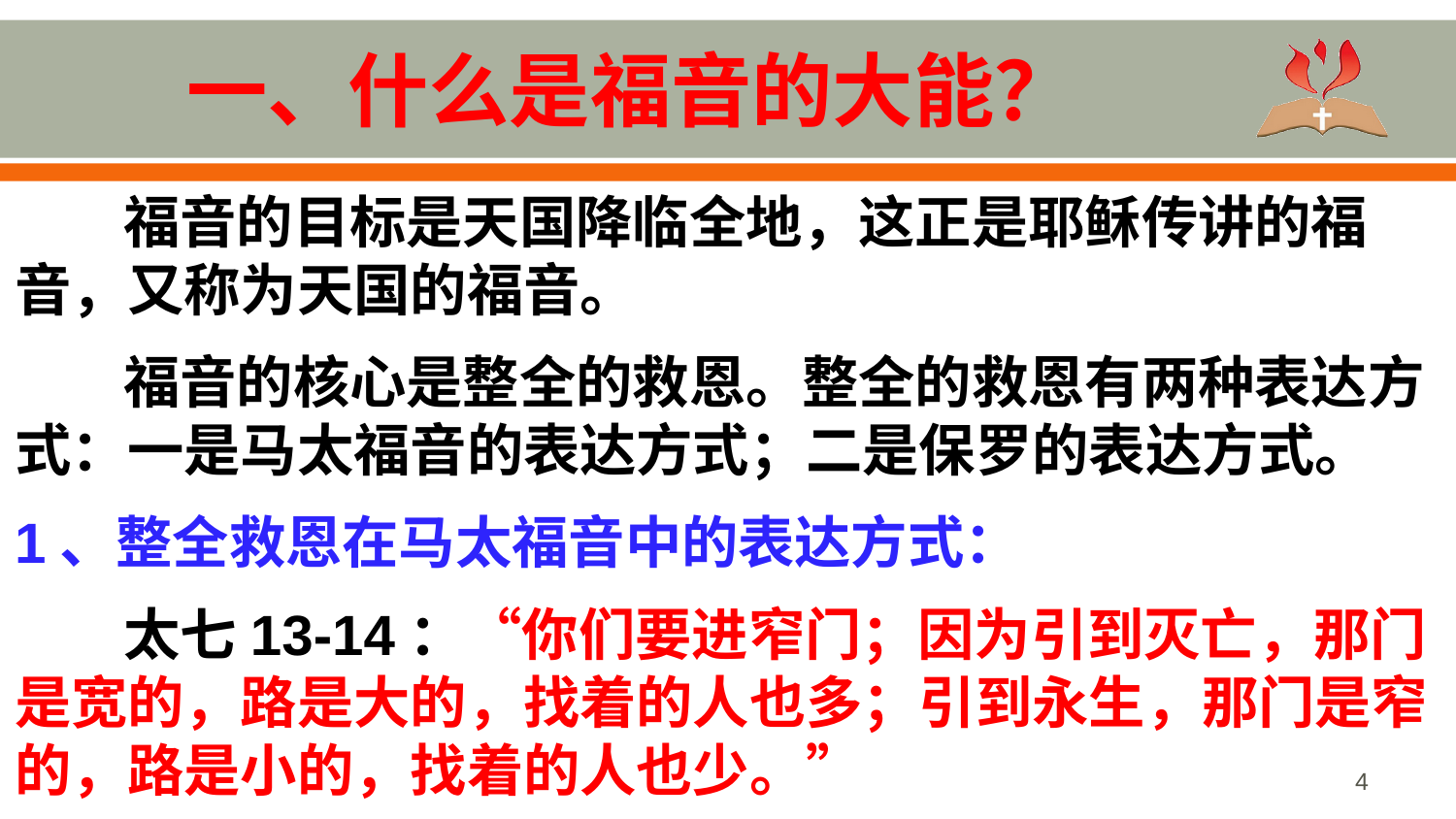

# 一、什么是福音的大能？
福音的目标是天国降临全地，这正是耶稣传讲的福音，又称为天国的福音。
福音的核心是整全的救恩。整全的救恩有两种表达方式：一是马太福音的表达方式；二是保罗的表达方式。
1、整全救恩在马太福音中的表达方式：
太七13-14：“你们要进窄门；因为引到灭亡，那门是宽的，路是大的，找着的人也多；引到永生，那门是窄的，路是小的，找着的人也少。”

4